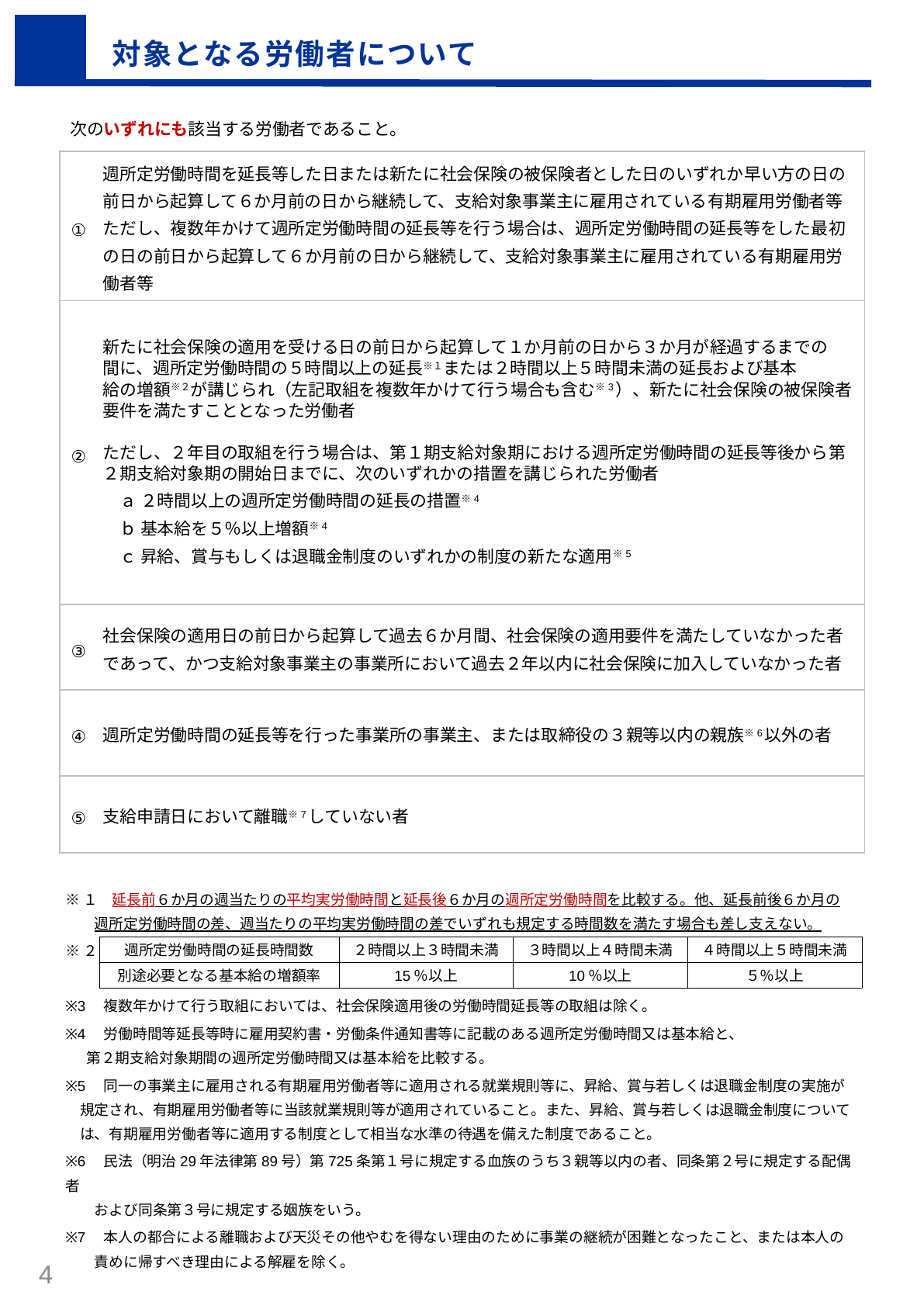

対象となる労働者について
次のいずれにも該当する労働者であること。
| ① | 週所定労働時間を延長等した日または新たに社会保険の被保険者とした日のいずれか早い方の日の前日から起算して６か月前の日から継続して、支給対象事業主に雇用されている有期雇用労働者等 ただし、複数年かけて週所定労働時間の延長等を行う場合は、週所定労働時間の延長等をした最初の日の前日から起算して６か月前の日から継続して、支給対象事業主に雇用されている有期雇用労働者等 |
| --- | --- |
| ② | 新たに社会保険の適用を受ける日の前日から起算して１か月前の日から３か月が経過するまでの 間に、週所定労働時間の５時間以上の延長※１または２時間以上５時間未満の延長および基本　　　給の増額※２が講じられ（左記取組を複数年かけて行う場合も含む※3）、新たに社会保険の被保険者要件を満たすこととなった労働者 ただし、２年目の取組を行う場合は、第１期支給対象期における週所定労働時間の延長等後から第２期支給対象期の開始日までに、次のいずれかの措置を講じられた労働者 　ａ ２時間以上の週所定労働時間の延長の措置※4 　ｂ 基本給を５％以上増額※4 　ｃ 昇給、賞与もしくは退職金制度のいずれかの制度の新たな適用※5 |
| ③ | 社会保険の適用日の前日から起算して過去６か月間、社会保険の適用要件を満たしていなかった者であって、かつ支給対象事業主の事業所において過去２年以内に社会保険に加入していなかった者 |
| ④ | 週所定労働時間の延長等を行った事業所の事業主、または取締役の３親等以内の親族※6以外の者 |
| ⑤ | 支給申請日において離職※7していない者 |

※１　延長前６か月の週当たりの平均実労働時間と延長後６か月の週所定労働時間を比較する。他、延長前後６か月の
　　週所定労働時間の差、週当たりの平均実労働時間の差でいずれも規定する時間数を満たす場合も差し支えない。
※２

※3　複数年かけて行う取組においては、社会保険適用後の労働時間延長等の取組は除く。
※4　労働時間等延長等時に雇用契約書・労働条件通知書等に記載のある週所定労働時間又は基本給と、
　  第２期支給対象期間の週所定労働時間又は基本給を比較する。
※5　同一の事業主に雇用される有期雇用労働者等に適用される就業規則等に、昇給、賞与若しくは退職金制度の実施が
　規定され、有期雇用労働者等に当該就業規則等が適用されていること。また、昇給、賞与若しくは退職金制度について
　は、有期雇用労働者等に適用する制度として相当な水準の待遇を備えた制度であること。
※6　民法（明治29年法律第89号）第725条第１号に規定する血族のうち３親等以内の者、同条第２号に規定する配偶者
　　および同条第３号に規定する姻族をいう。
※7　本人の都合による離職および天災その他やむを得ない理由のために事業の継続が困難となったこと、または本人の
　　責めに帰すべき理由による解雇を除く。
| 週所定労働時間の延長時間数 | ２時間以上３時間未満 | ３時間以上４時間未満 | ４時間以上５時間未満 |
| --- | --- | --- | --- |
| 別途必要となる基本給の増額率 | 15％以上 | 10％以上 | ５％以上 |
4